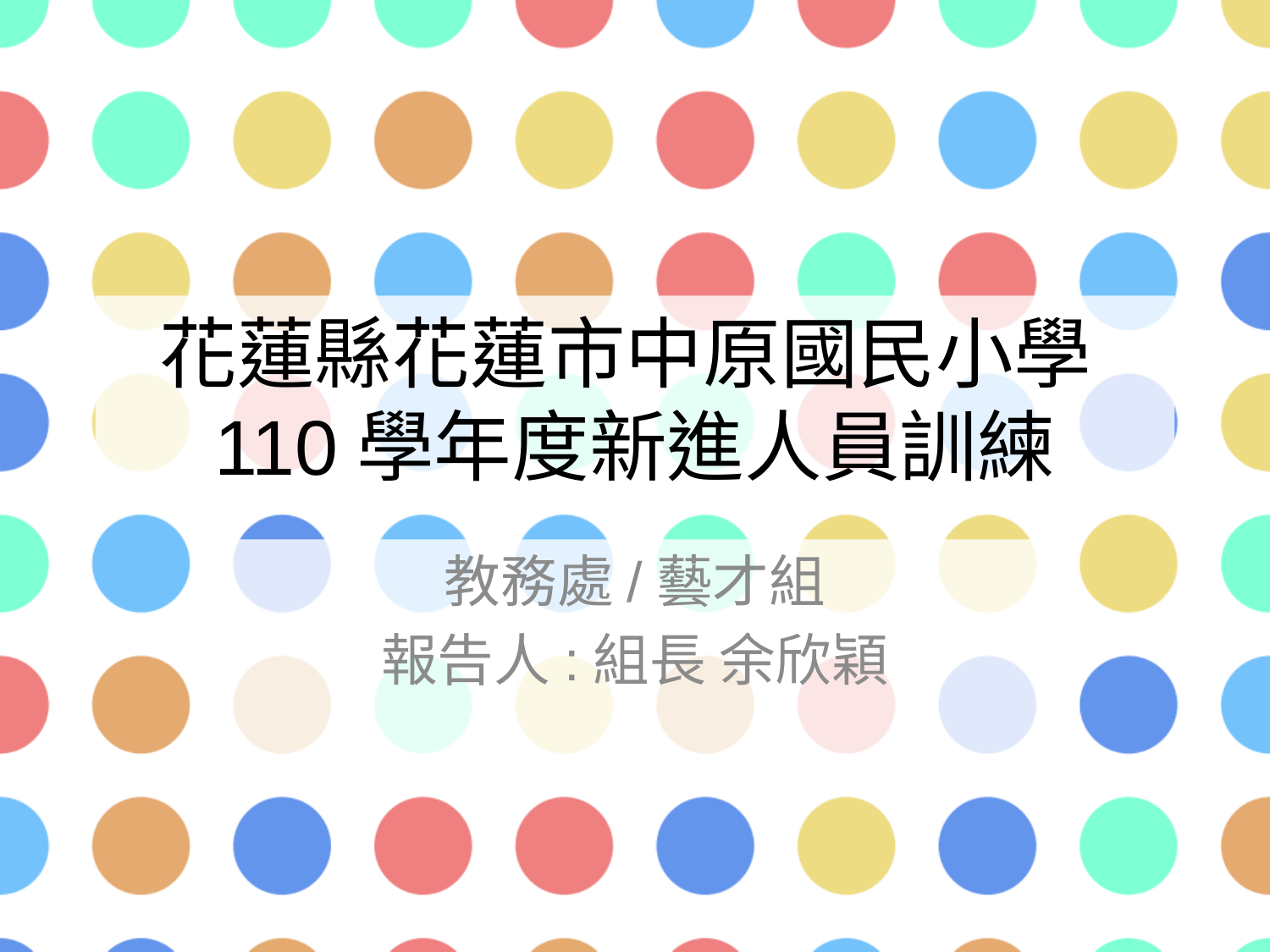

# 花蓮縣花蓮市中原國民小學110學年度新進人員訓練
教務處/藝才組
報告人:組長 余欣穎